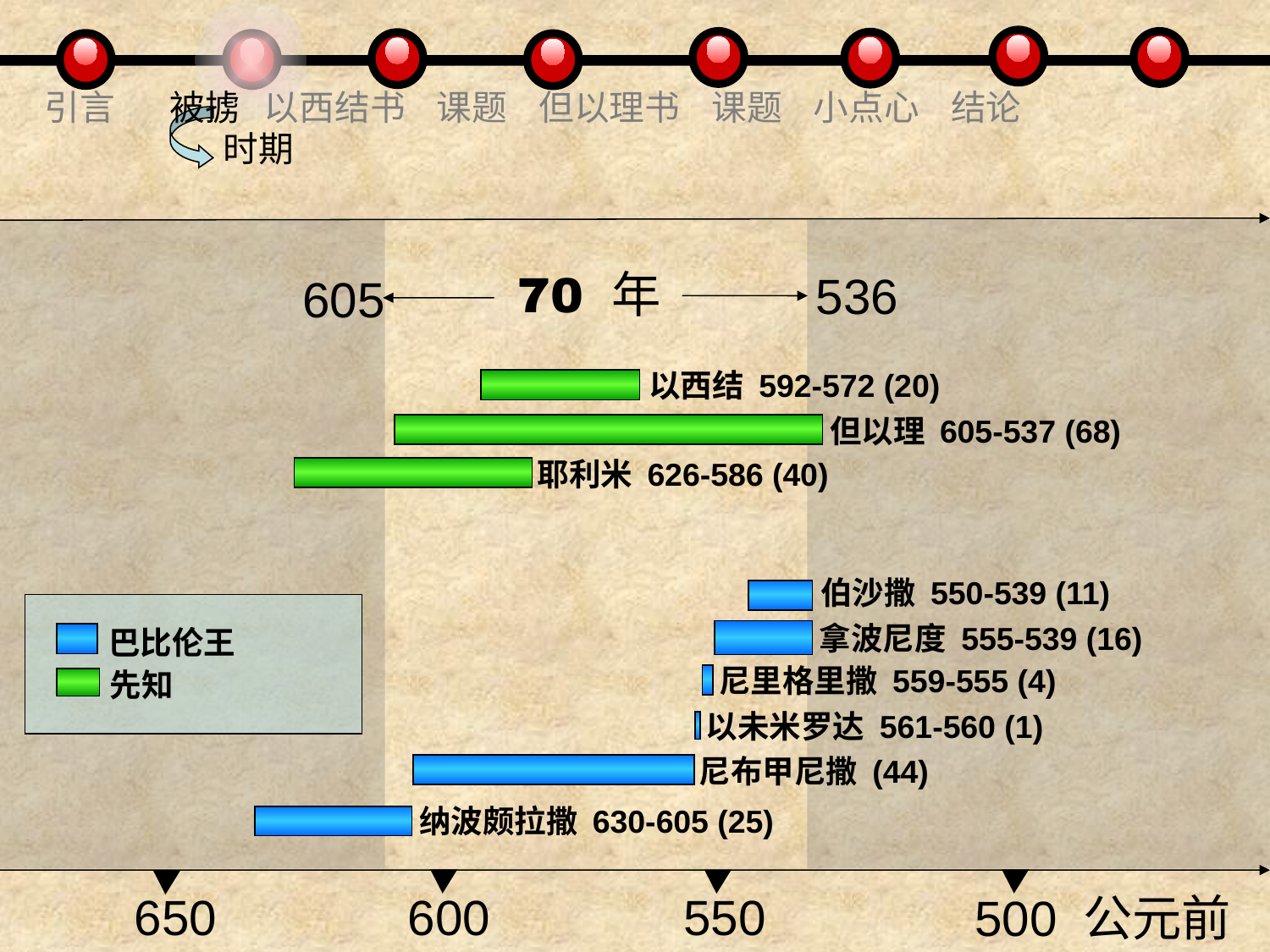

引言       被掳   以西结书    课题    但以理书    课题    小点心    结论

时期

70 年
536
605

以西结 592-572 (20)

但以理 605-537 (68)

耶利米 626-586 (40)

伯沙撒 550-539 (11)

拿波尼度 555-539 (16)

尼里格里撒 559-555 (4)

以未米罗达 561-560 (1)

尼布甲尼撒 (44)

纳波颇拉撒 630-605 (25)

巴比伦王

先知

650
600
550
500 公元前